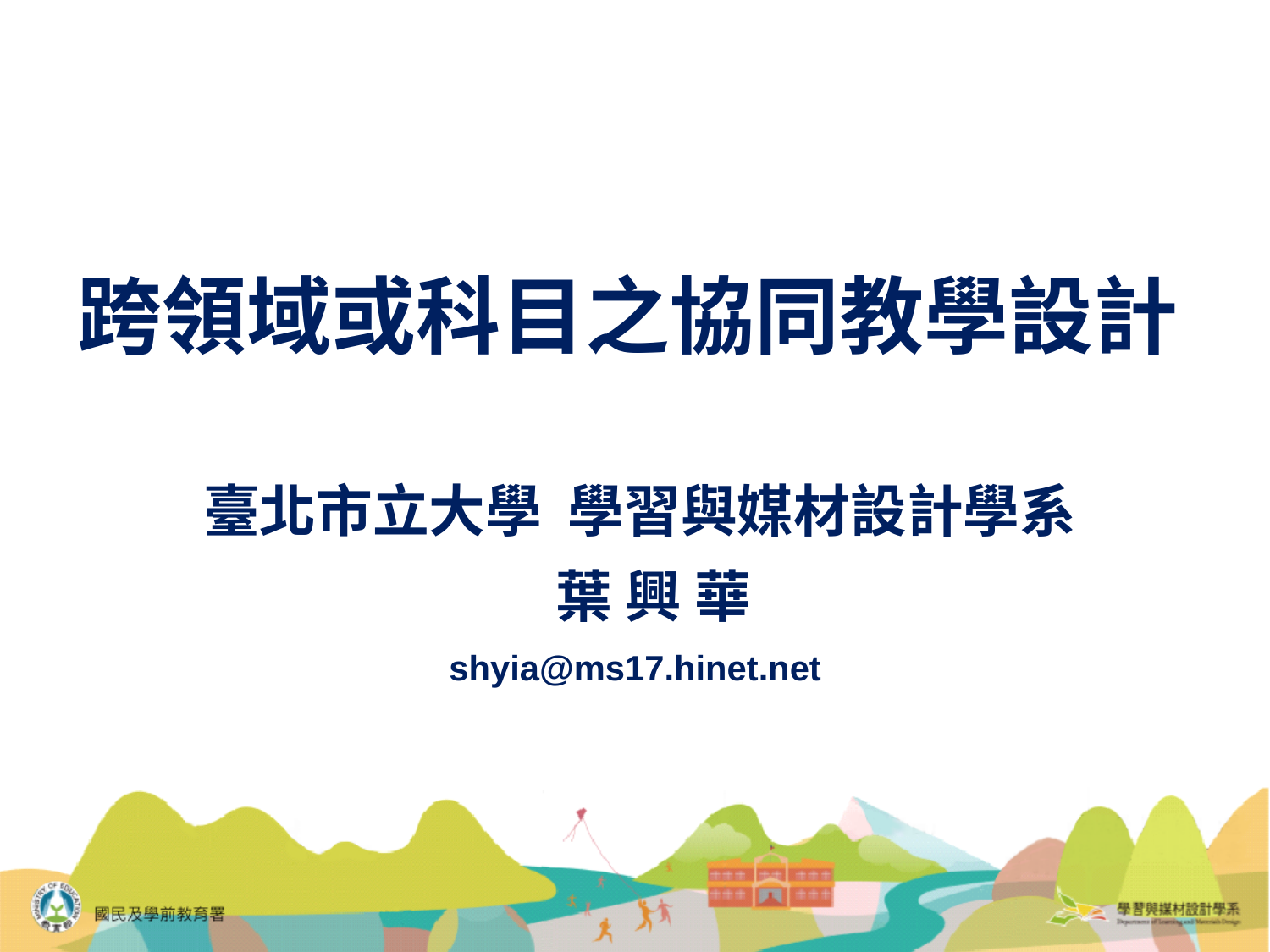

#
跨領域或科目之協同教學設計

臺北市立大學  學習與媒材設計學系
 葉 興 華
shyia@ms17.hinet.net